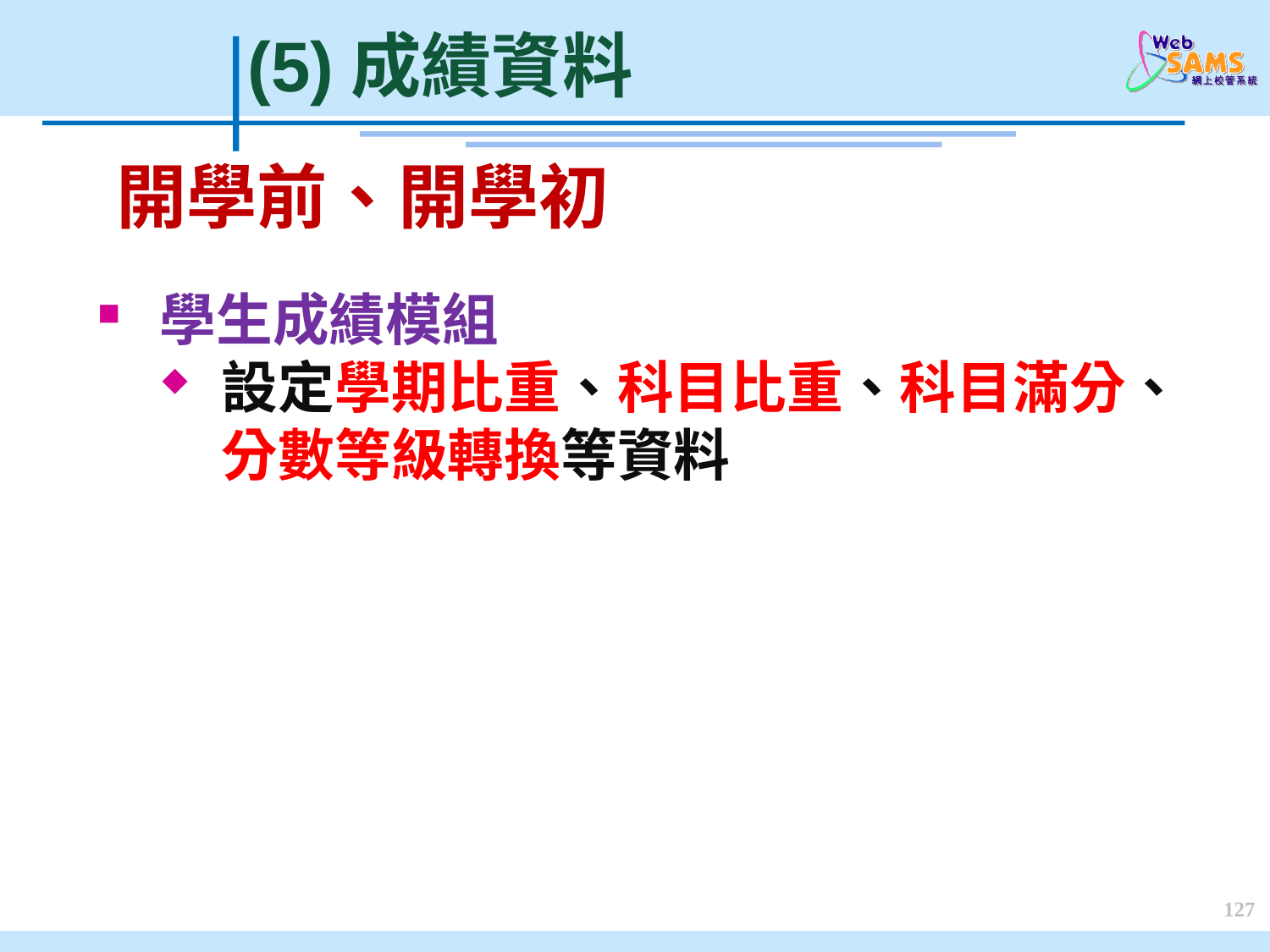

(5)成績資料
開學前、開學初
學生成績模組
設定學期比重、科目比重、科目滿分、分數等級轉換等資料
127